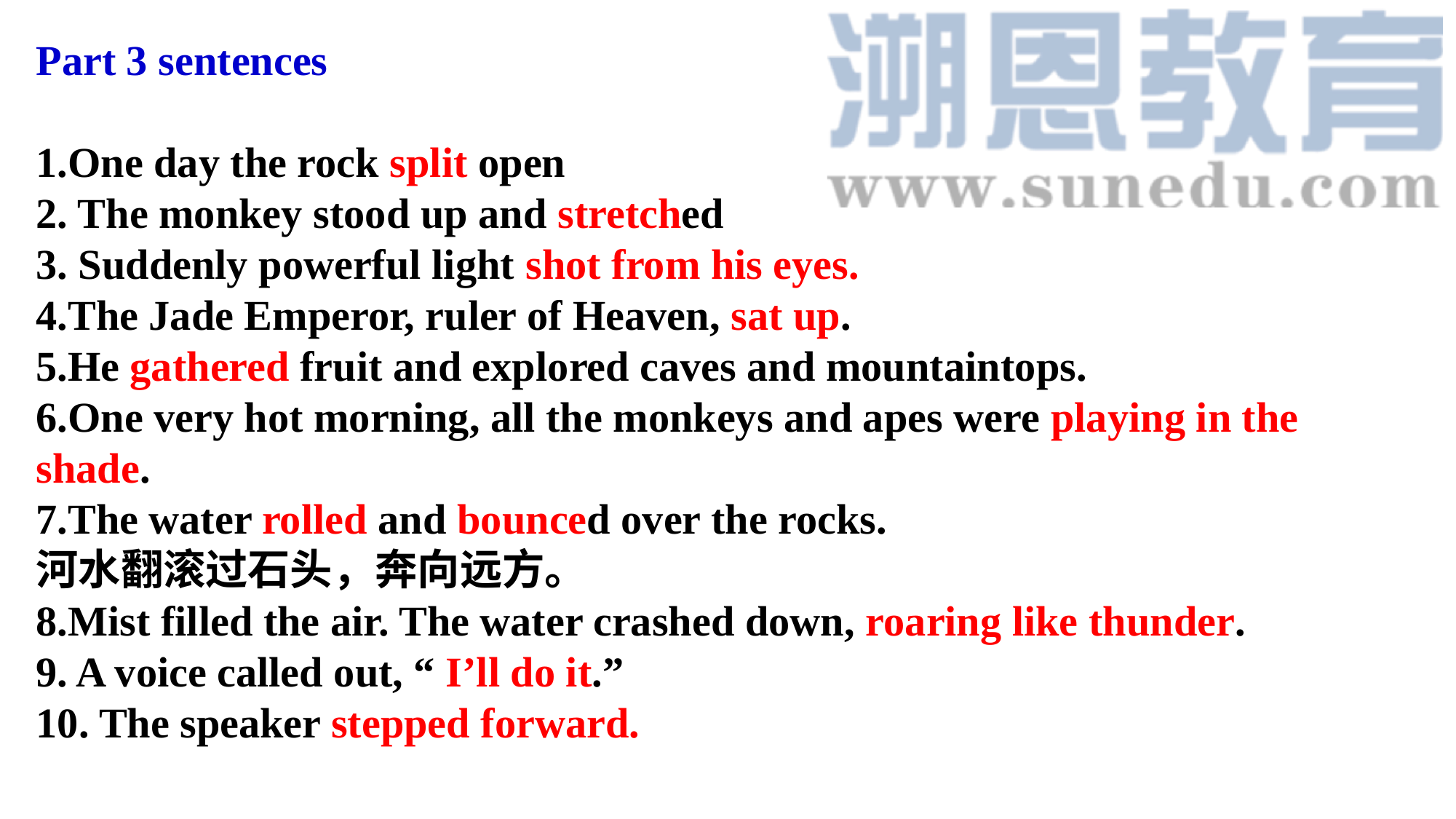

Part 3 sentences

1.One day the rock split open
2. The monkey stood up and stretched
3. Suddenly powerful light shot from his eyes.
4.The Jade Emperor, ruler of Heaven, sat up.
5.He gathered fruit and explored caves and mountaintops.
6.One very hot morning, all the monkeys and apes were playing in the shade.
7.The water rolled and bounced over the rocks.
河水翻滚过石头，奔向远方。
8.Mist filled the air. The water crashed down, roaring like thunder.
9. A voice called out, “ I’ll do it.”
10. The speaker stepped forward.